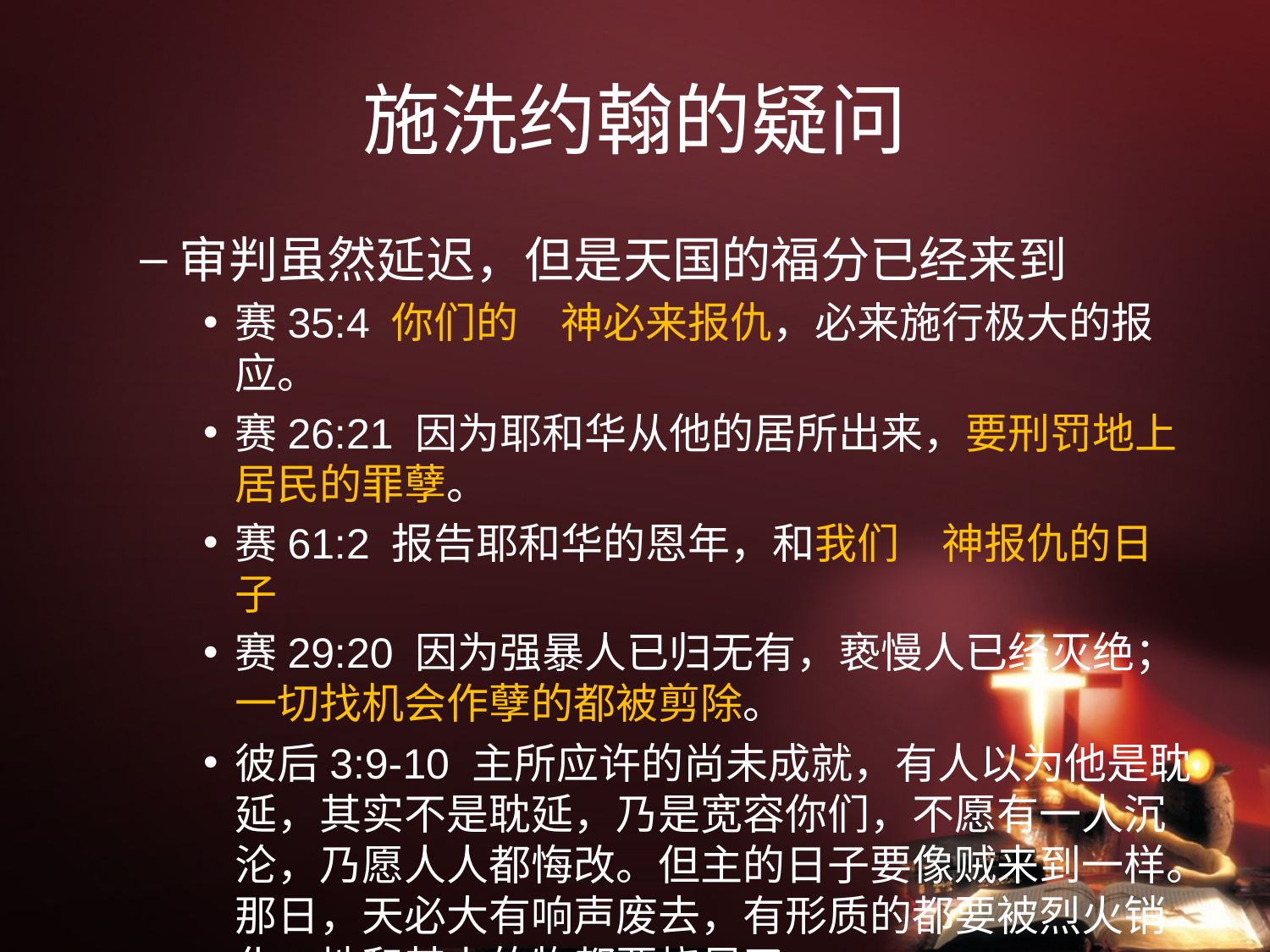

# 施洗约翰的疑问
审判虽然延迟，但是天国的福分已经来到
赛35:4 你们的　神必来报仇，必来施行极大的报应。
赛26:21 因为耶和华从他的居所出来，要刑罚地上居民的罪孽。
赛61:2 报告耶和华的恩年，和我们　神报仇的日子
赛29:20 因为强暴人已归无有，亵慢人已经灭绝；一切找机会作孽的都被剪除。
彼后3:9-10 主所应许的尚未成就，有人以为他是耽延，其实不是耽延，乃是宽容你们，不愿有一人沉沦，乃愿人人都悔改。但主的日子要像贼来到一样。那日，天必大有响声废去，有形质的都要被烈火销化，地和其上的物都要烧尽了。